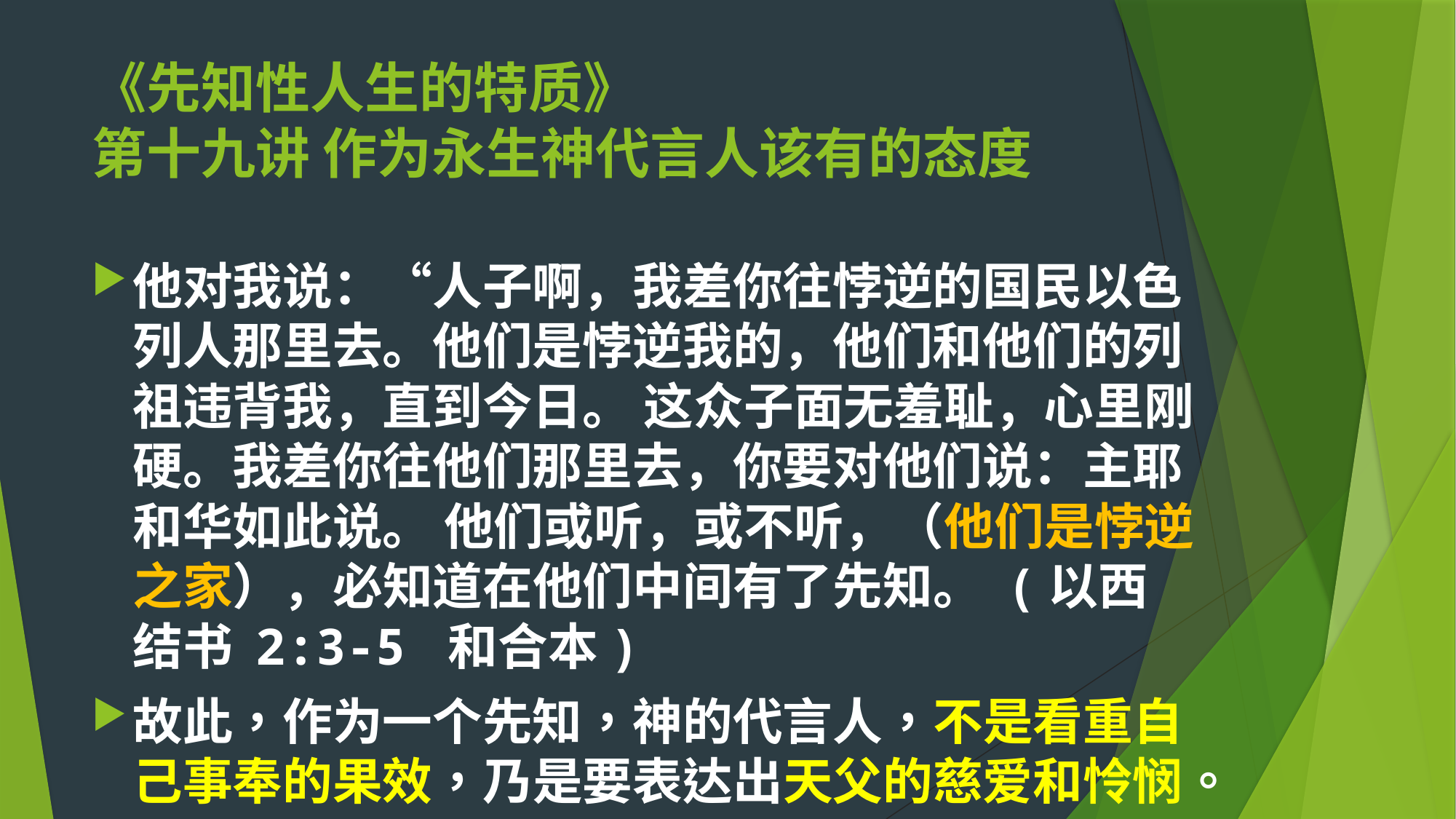

# 《先知性人生的特质》 第十九讲 作为永生神代言人该有的态度
他对我说：“人子啊，我差你往悖逆的国民以色列人那里去。他们是悖逆我的，他们和他们的列祖违背我，直到今日。 这众子面无羞耻，心里刚硬。我差你往他们那里去，你要对他们说：主耶和华如此说。 他们或听，或不听，（他们是悖逆之家），必知道在他们中间有了先知。 (以西结书 2:3-5 和合本)
故此，作为一个先知，神的代言人，不是看重自己事奉的果效，乃是要表达出天父的慈爱和怜悯。